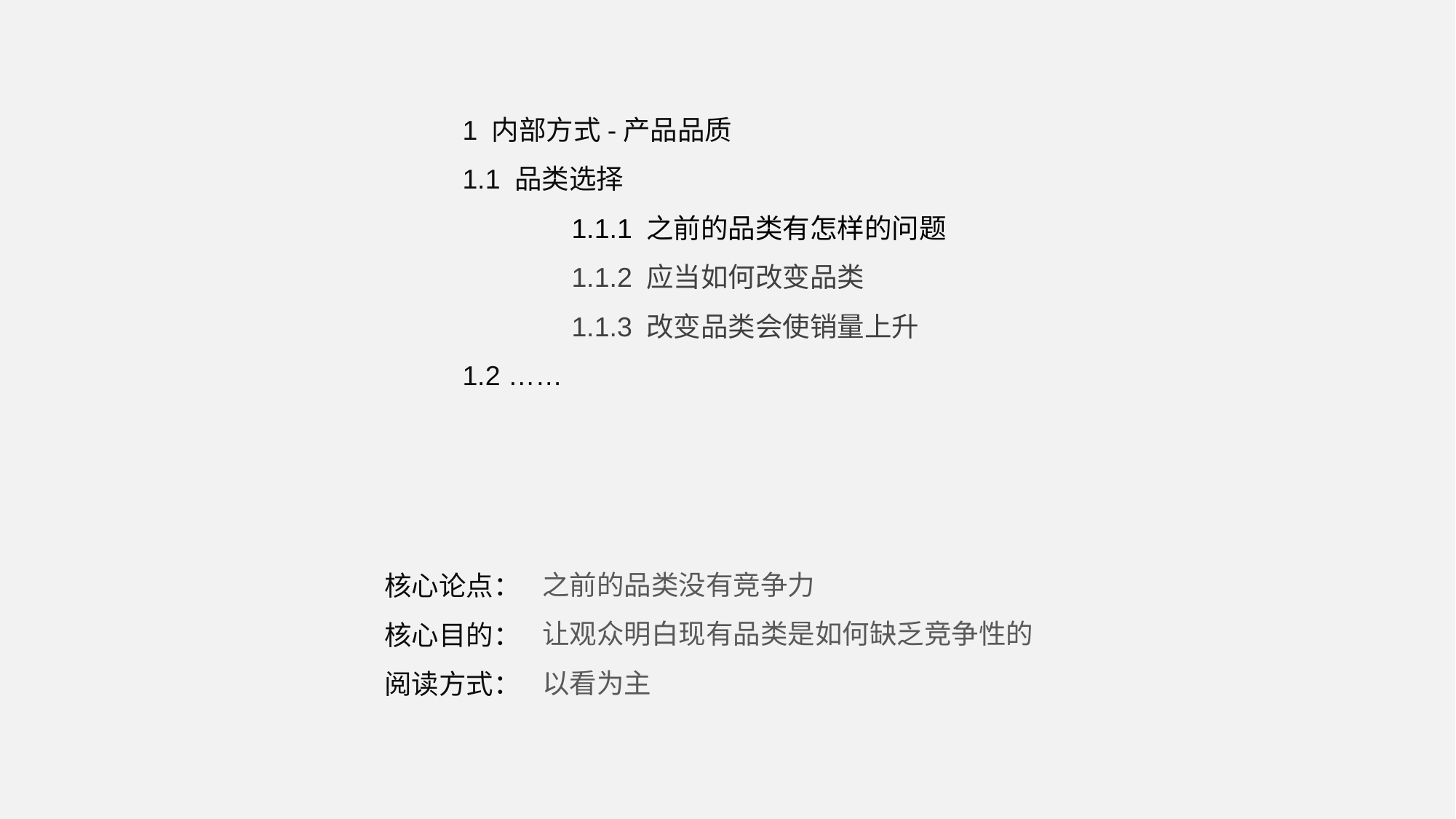

1 内部方式-产品品质
1.1 品类选择
	1.1.1 之前的品类有怎样的问题
	1.1.2 应当如何改变品类
	1.1.3 改变品类会使销量上升
1.2 ……
之前的品类没有竞争力
让观众明白现有品类是如何缺乏竞争性的
以看为主
核心论点：
核心目的：
阅读方式：